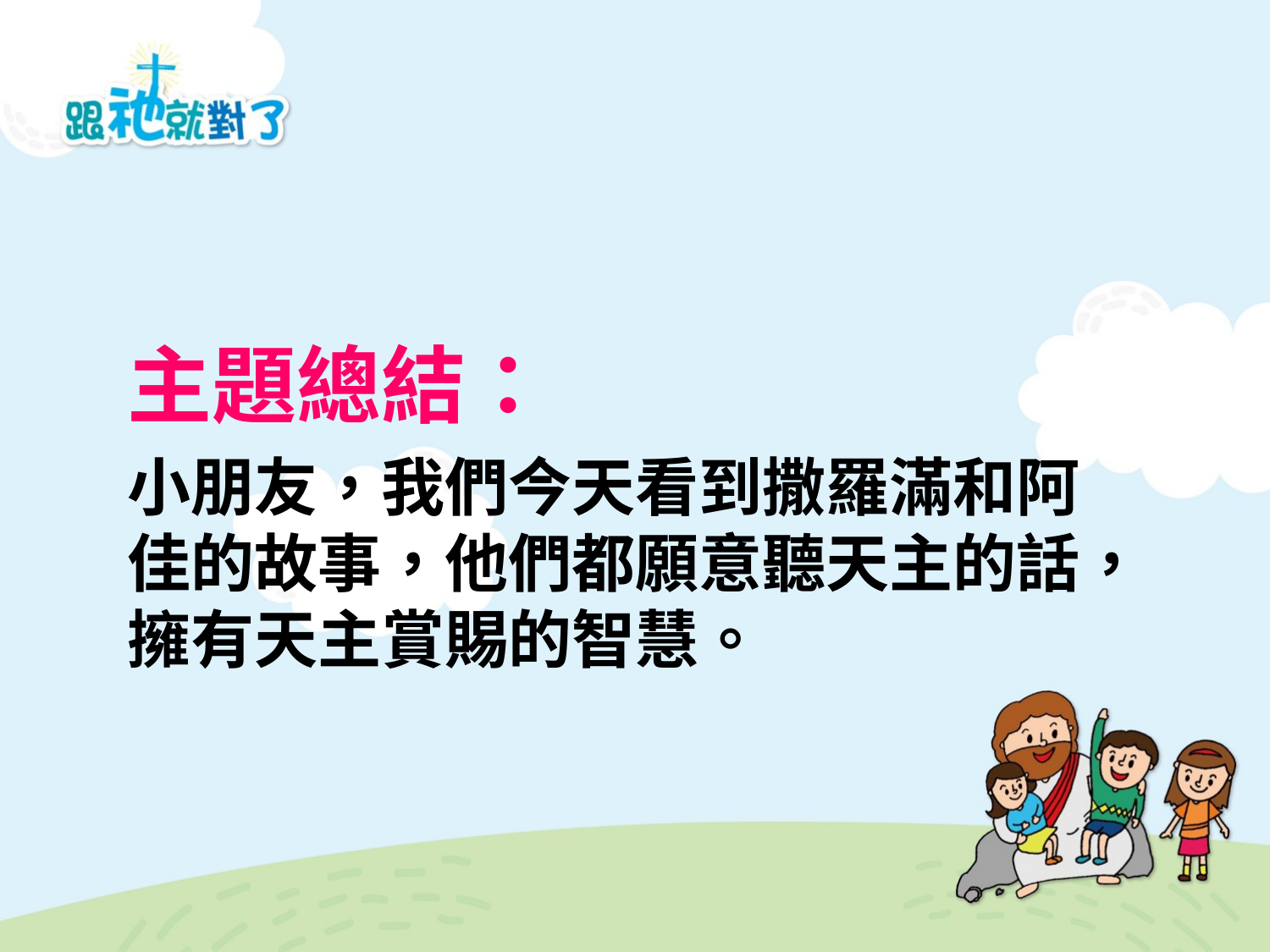

主題總結：
小朋友，我們今天看到撒羅滿和阿佳的故事，他們都願意聽天主的話，擁有天主賞賜的智慧。